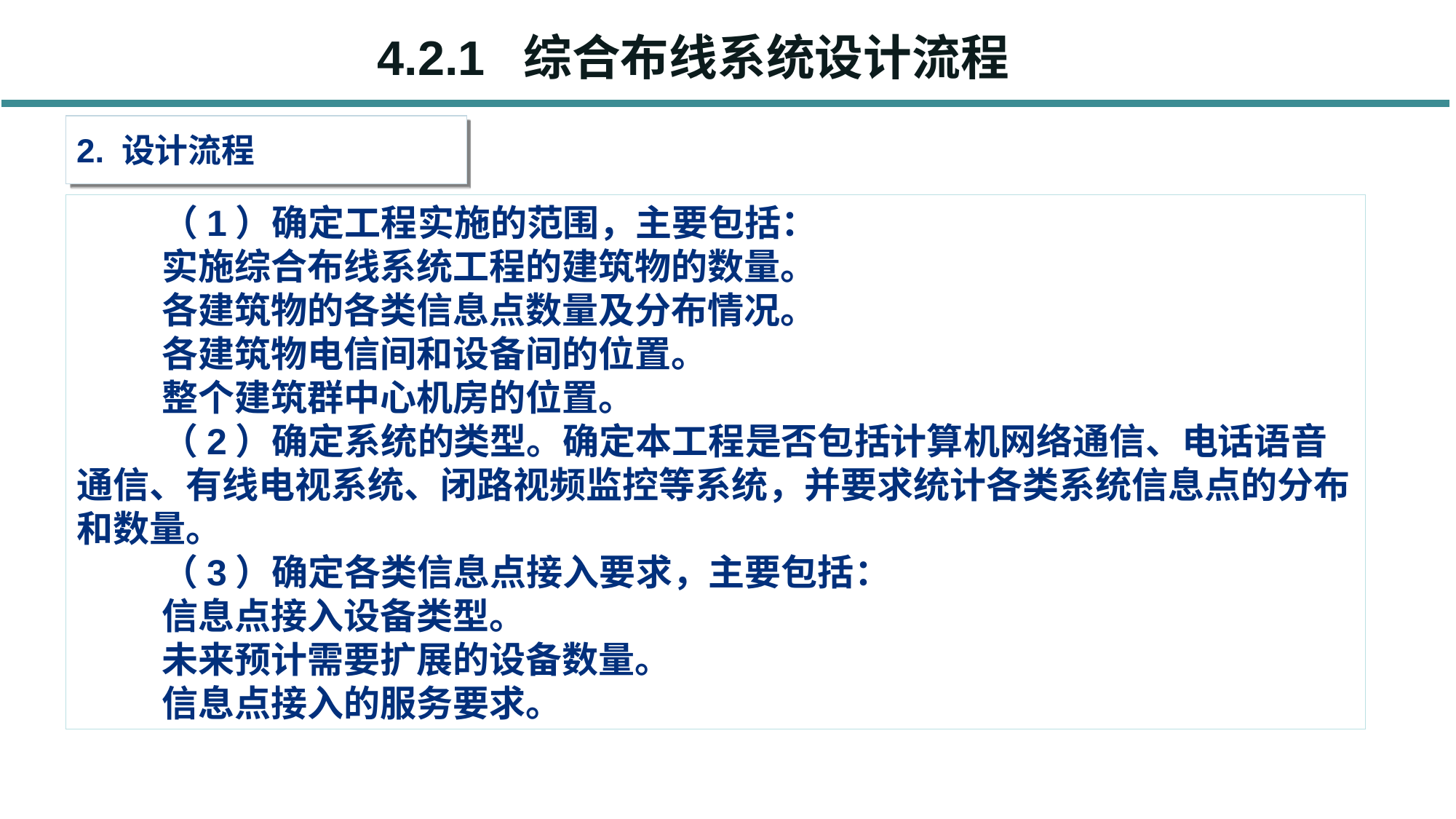

4.2.1  综合布线系统设计流程
2. 设计流程
（1）确定工程实施的范围，主要包括：
实施综合布线系统工程的建筑物的数量。
各建筑物的各类信息点数量及分布情况。
各建筑物电信间和设备间的位置。
整个建筑群中心机房的位置。
（2）确定系统的类型。确定本工程是否包括计算机网络通信、电话语音通信、有线电视系统、闭路视频监控等系统，并要求统计各类系统信息点的分布和数量。
（3）确定各类信息点接入要求，主要包括：
信息点接入设备类型。
未来预计需要扩展的设备数量。
信息点接入的服务要求。